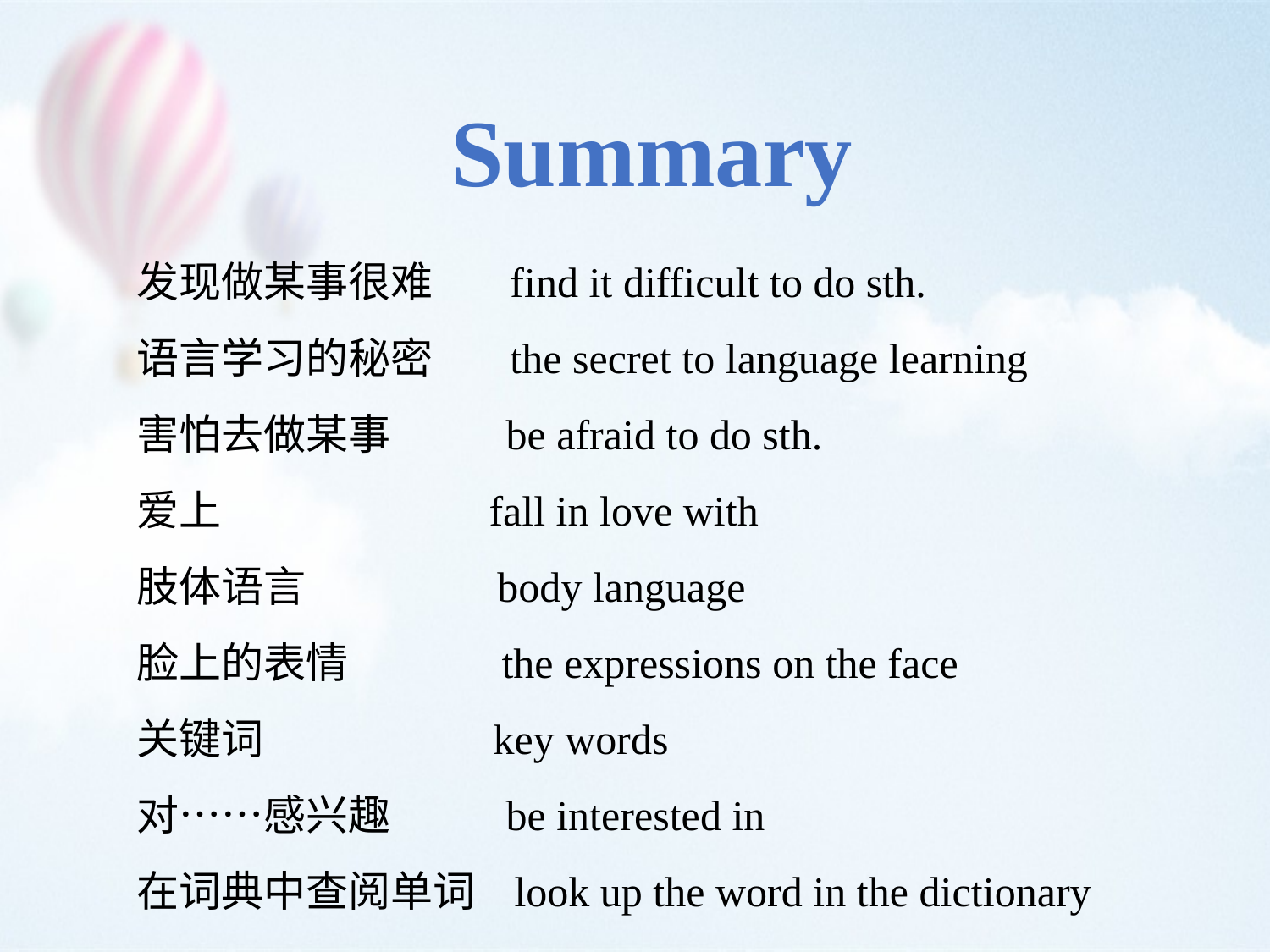

Summary
发现做某事很难       find it difficult to do sth.
语言学习的秘密       the secret to language learning
害怕去做某事           be afraid to do sth.
爱上                           fall in love with
肢体语言                   body language
脸上的表情               the expressions on the face
关键词                       key words
对……感兴趣           be interested in
在词典中查阅单词   look up the word in the dictionary